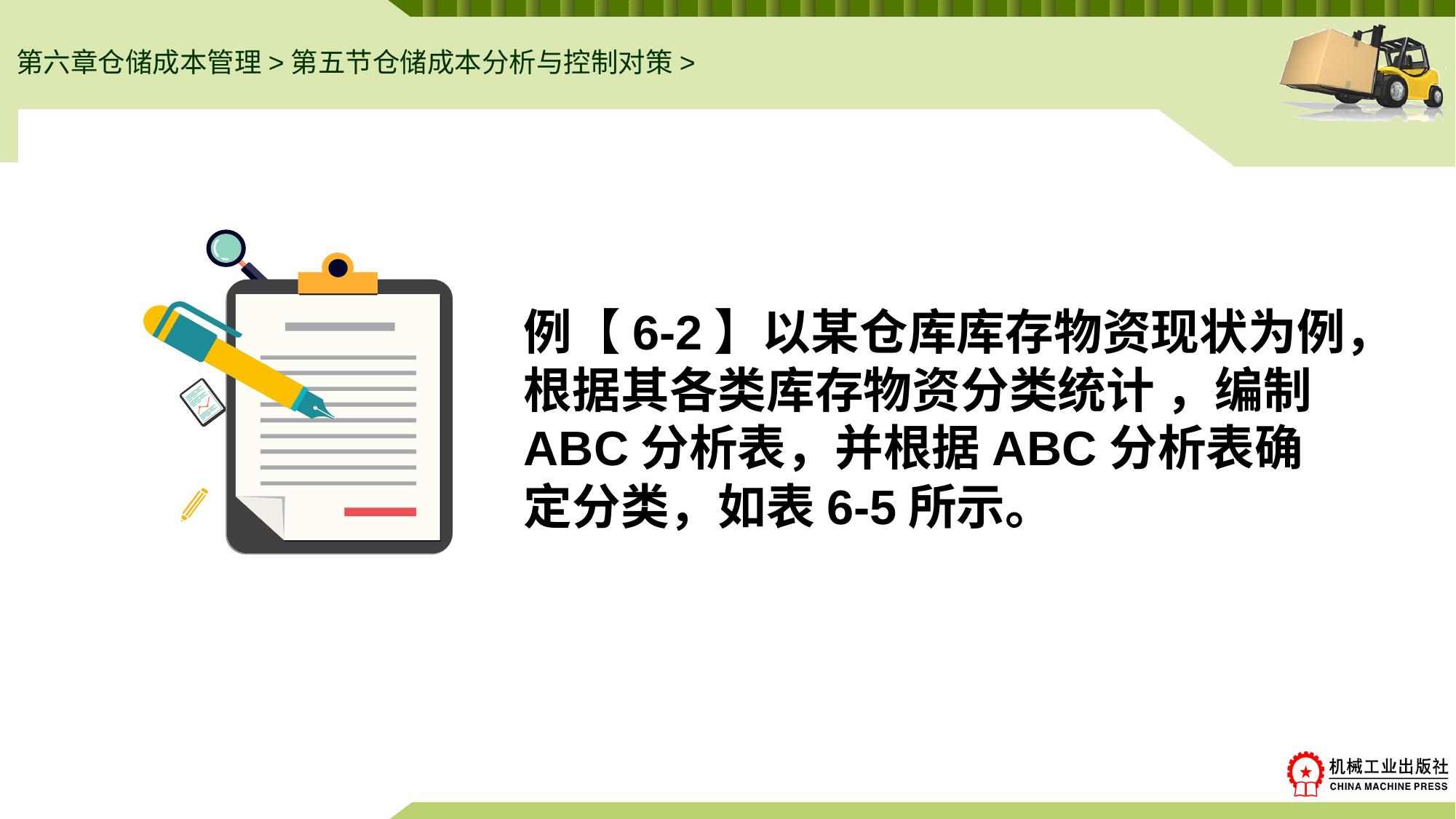

第六章仓储成本管理>第五节仓储成本分析与控制对策>

例【6-2】以某仓库库存物资现状为例，根据其各类库存物资分类统计 ，编制ABC分析表，并根据ABC分析表确定分类，如表6-5所示。